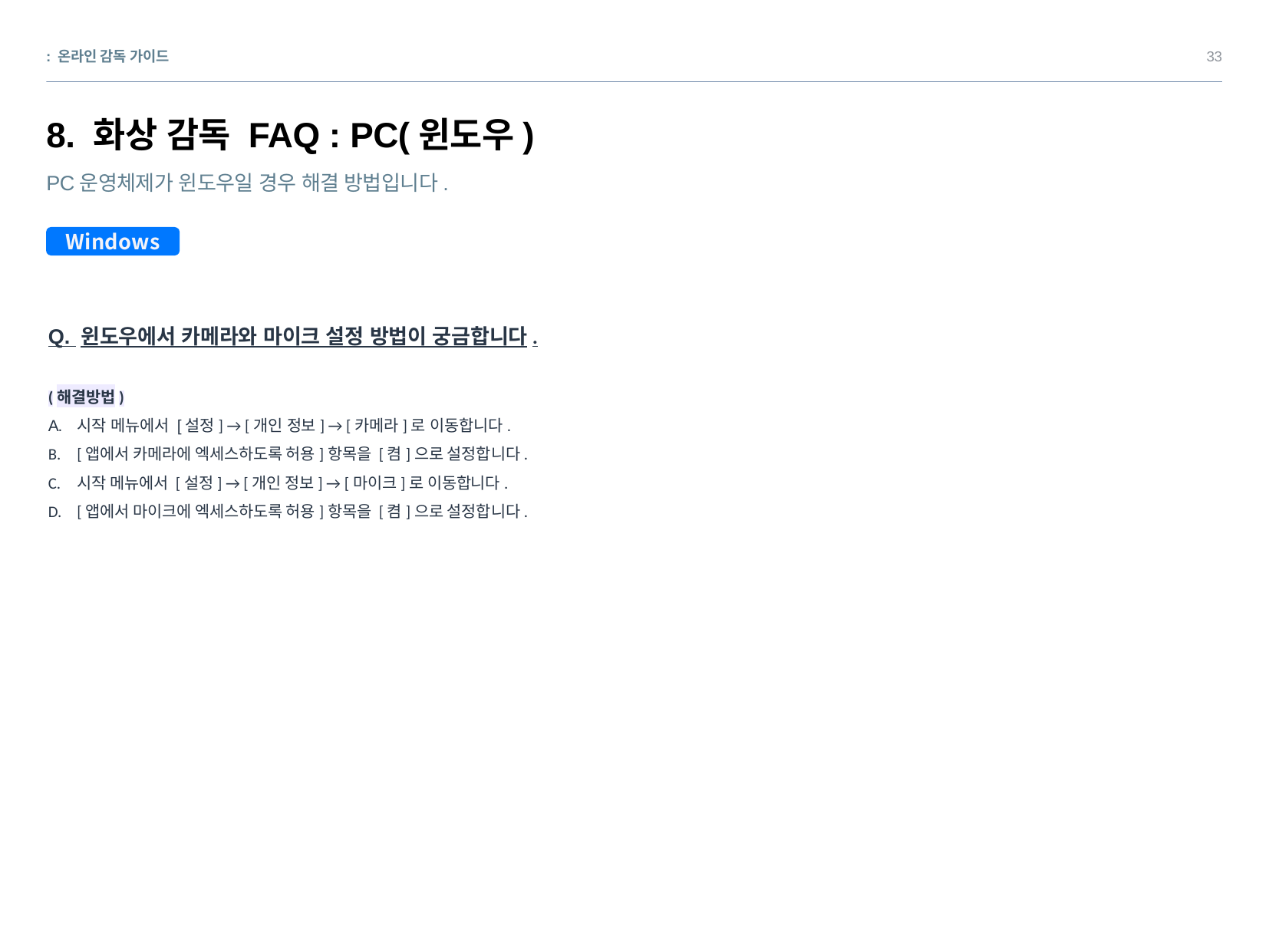

33
: 온라인 감독 가이드
# 8. 화상 감독 FAQ : PC(윈도우)

PC운영체제가 윈도우일 경우 해결 방법입니다.

Windows
Q. 윈도우에서 카메라와 마이크 설정 방법이 궁금합니다.

(해결방법)
시작 메뉴에서 [설정] → [개인 정보] → [카메라]로 이동합니다.
[앱에서 카메라에 엑세스하도록 허용]항목을 [켬]으로 설정합니다.
시작 메뉴에서 [설정] → [개인 정보] → [마이크]로 이동합니다.
[앱에서 마이크에 엑세스하도록 허용]항목을 [켬]으로 설정합니다.